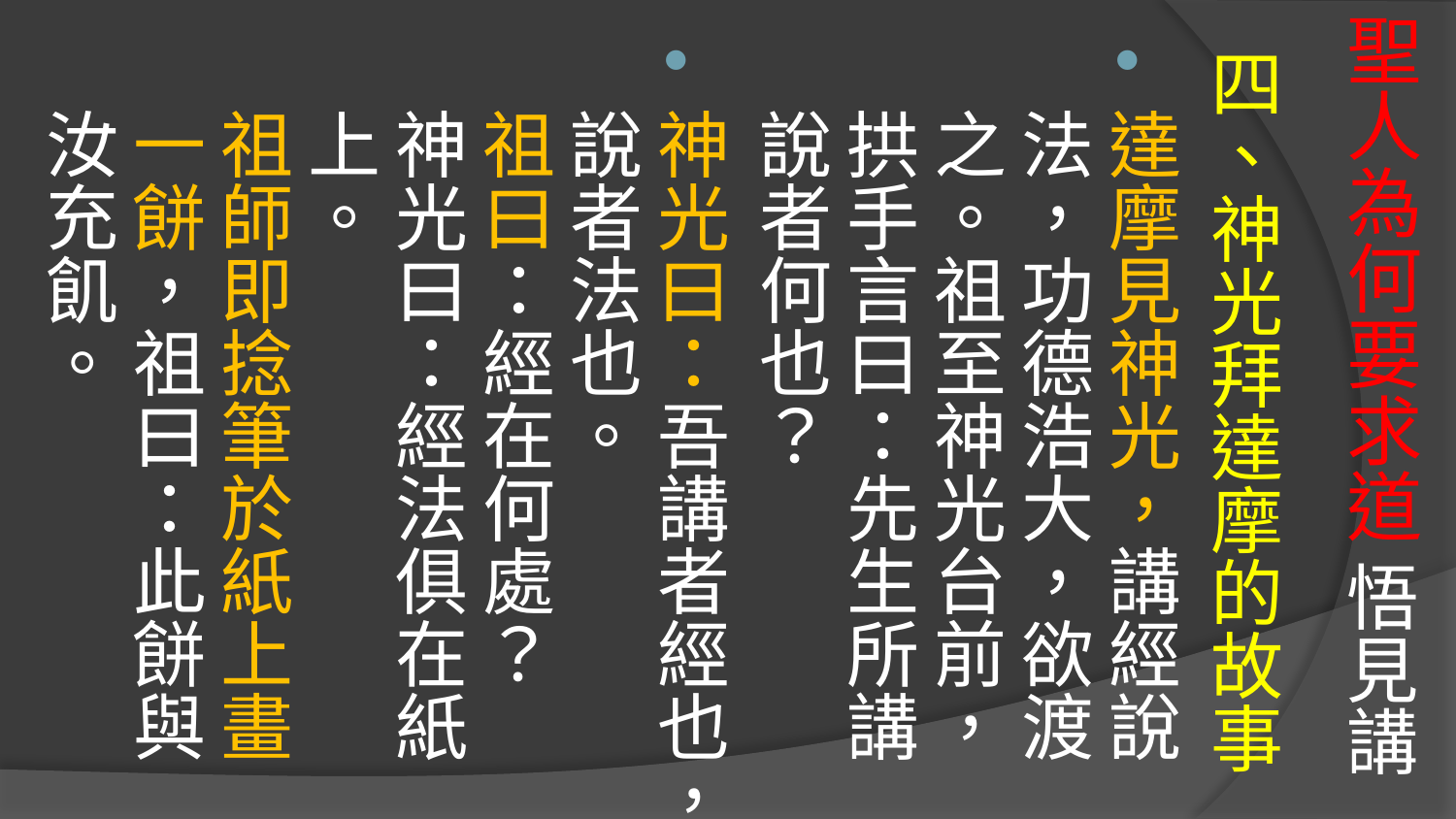

# 聖人為何要求道 悟見講
四、神光拜達摩的故事
達摩見神光，講經說法，功德浩大，欲渡之。祖至神光台前，拱手言曰：先生所講說者何也？
神光曰：吾講者經也，說者法也。
祖曰：經在何處？
神光曰：經法俱在紙上。
祖師即捻筆於紙上畫一餅，祖曰：此餅與汝充飢。